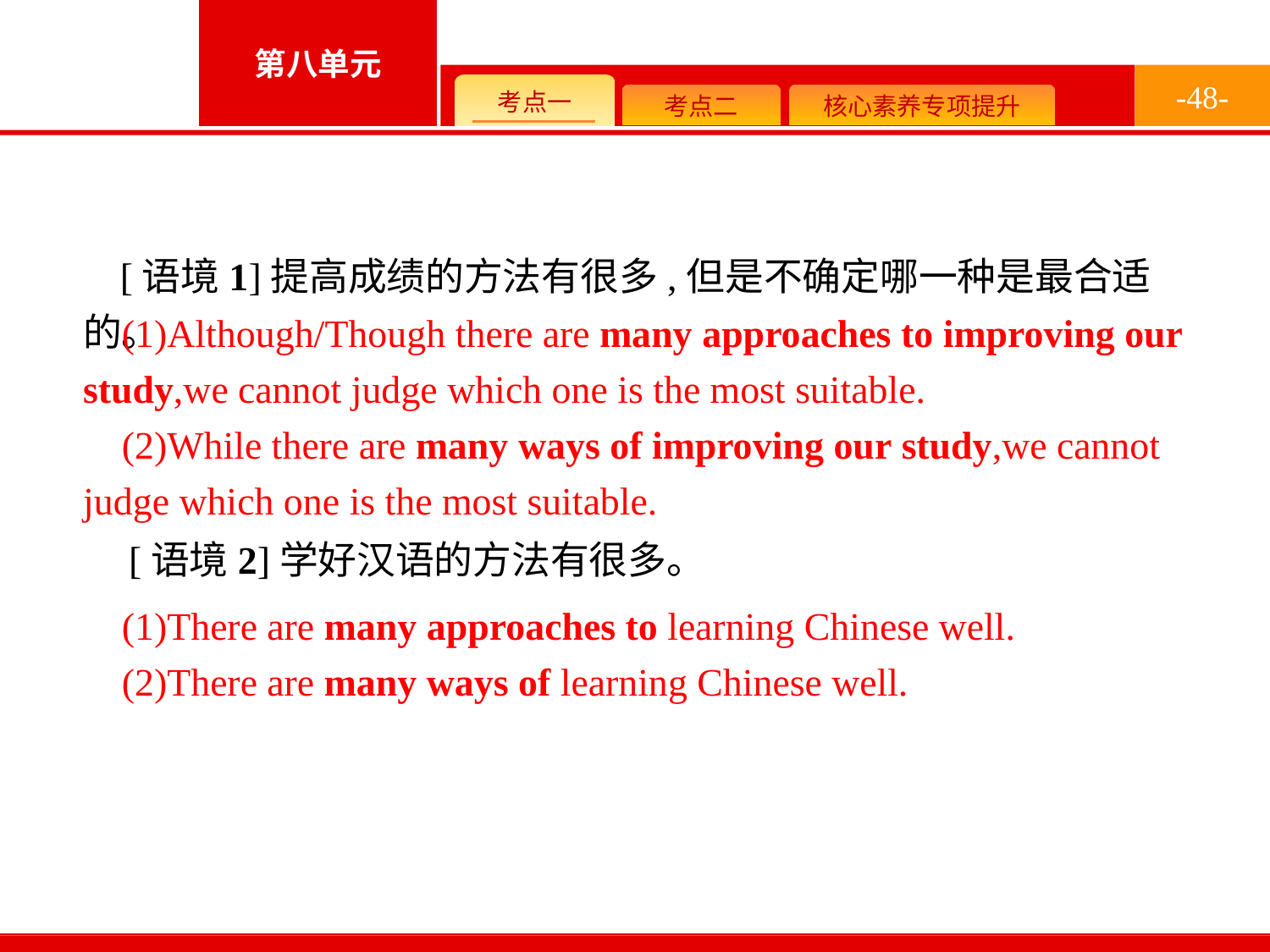

-48-
[语境1]提高成绩的方法有很多,但是不确定哪一种是最合适的。
(1)Although/Though there are many approaches to improving our study,we cannot judge which one is the most suitable.
(2)While there are many ways of improving our study,we cannot judge which one is the most suitable.
[语境2]学好汉语的方法有很多。
(1)There are many approaches to learning Chinese well.
(2)There are many ways of learning Chinese well.